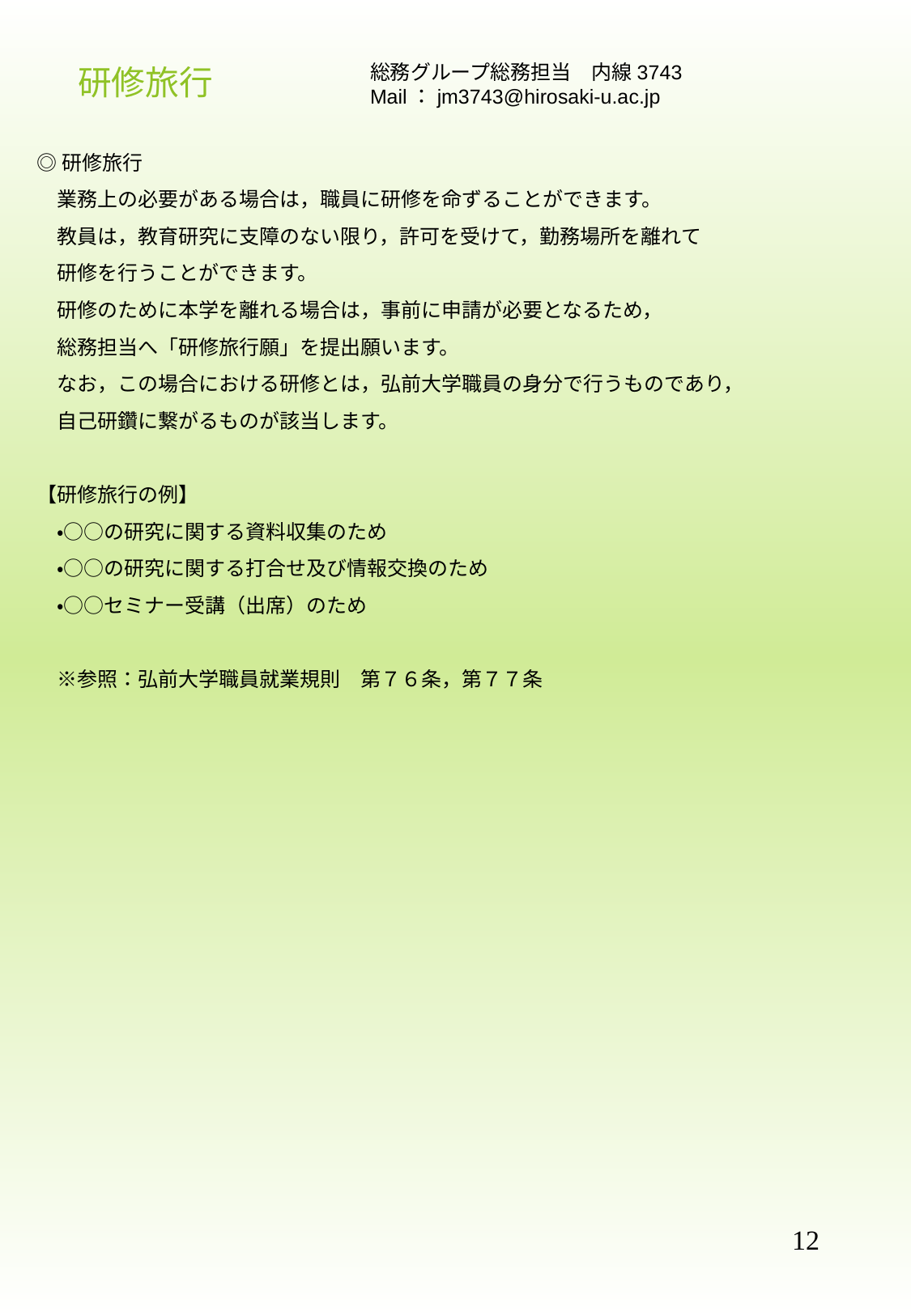

総務グループ総務担当　内線3743
Mail：jm3743@hirosaki-u.ac.jp

# 研修旅行
◎研修旅行
　業務上の必要がある場合は，職員に研修を命ずることができます。
　教員は，教育研究に支障のない限り，許可を受けて，勤務場所を離れて
　研修を行うことができます。
　研修のために本学を離れる場合は，事前に申請が必要となるため，
　総務担当へ「研修旅行願」を提出願います。
　なお，この場合における研修とは，弘前大学職員の身分で行うものであり，
　自己研鑽に繋がるものが該当します。

【研修旅行の例】
　・○○の研究に関する資料収集のため
　・○○の研究に関する打合せ及び情報交換のため
　・○○セミナー受講（出席）のため

　※参照：弘前大学職員就業規則　第７６条，第７７条

12